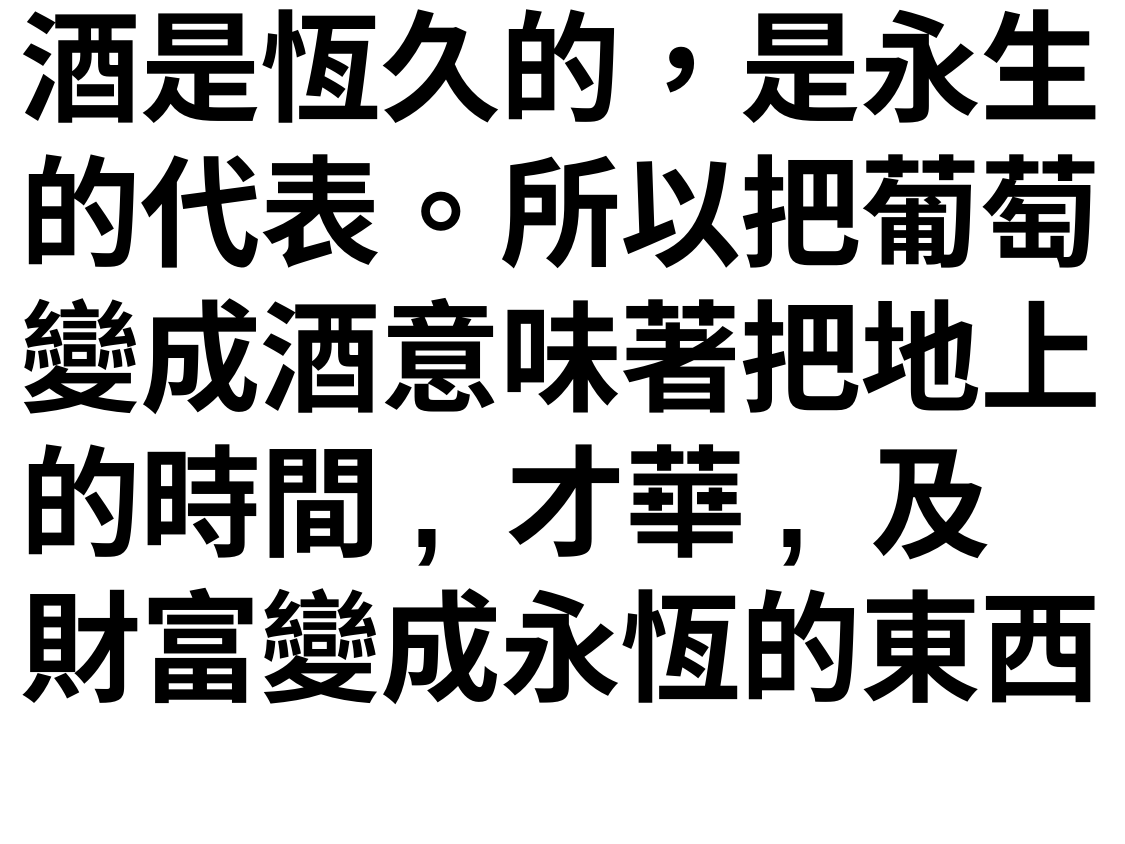

酒是恆久的，是永生的代表。所以把葡萄變成酒意味著把地上的時間, 才華, 及財富變成永恆的東西。